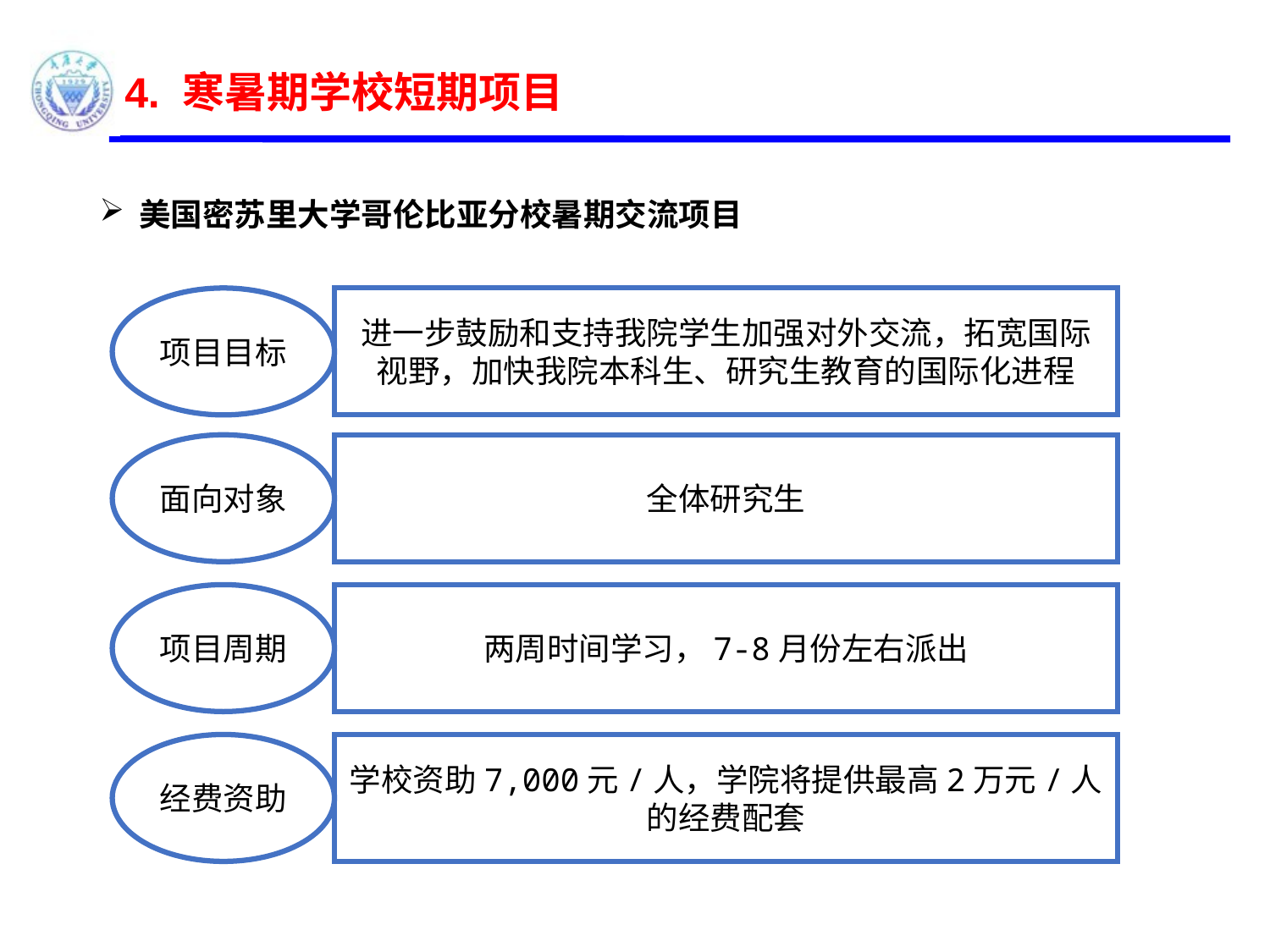

4. 寒暑期学校短期项目
美国密苏里大学哥伦比亚分校暑期交流项目
项目目标
进一步鼓励和支持我院学生加强对外交流，拓宽国际视野，加快我院本科生、研究生教育的国际化进程
面向对象
全体研究生
项目周期
两周时间学习，7-8月份左右派出
经费资助
学校资助7,000元/人，学院将提供最高2万元/人的经费配套